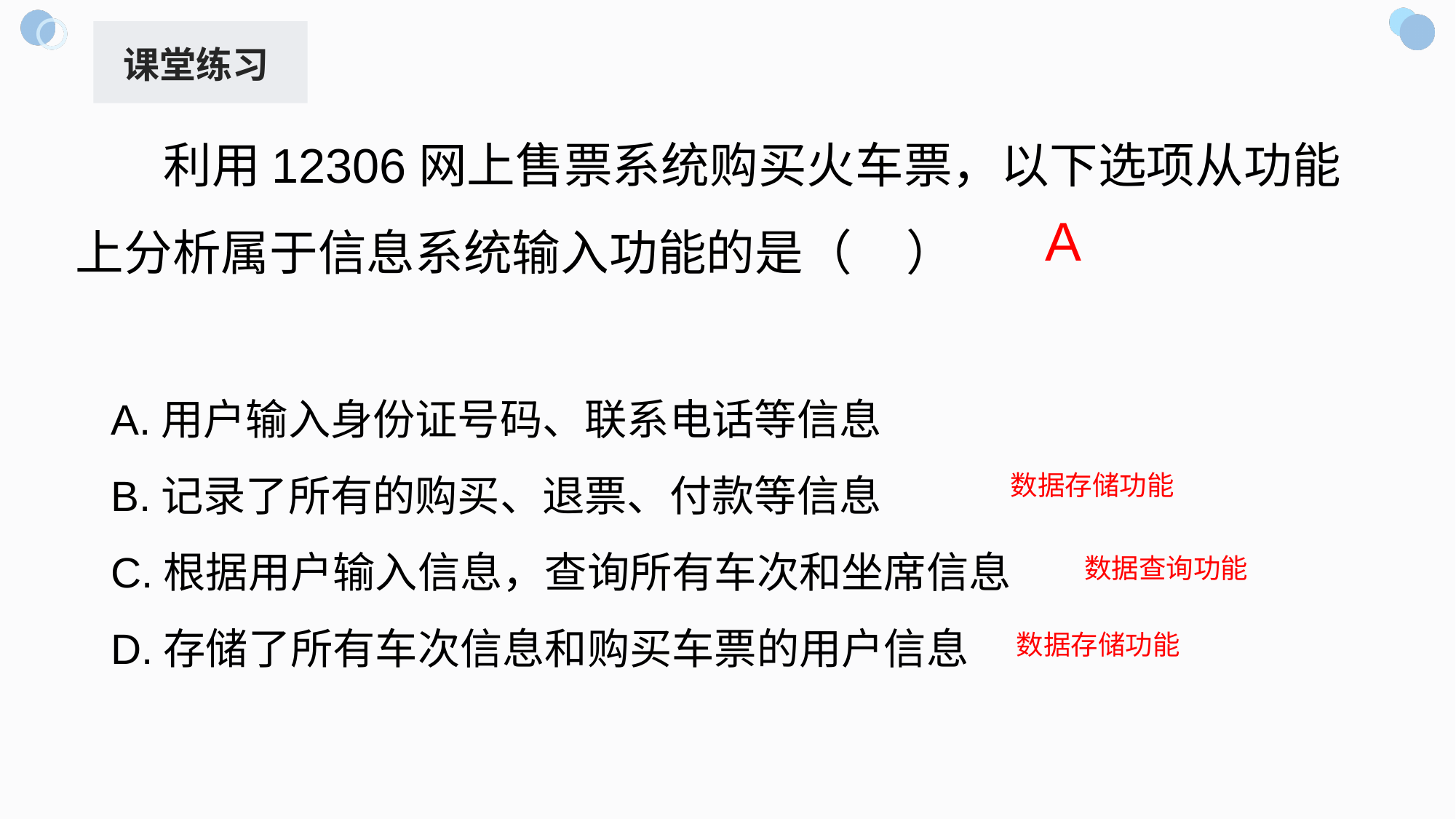

课堂练习
       利用12306网上售票系统购买火车票，以下选项从功能上分析属于信息系统输入功能的是（     ）

   A.用户输入身份证号码、联系电话等信息
   B.记录了所有的购买、退票、付款等信息
   C.根据用户输入信息，查询所有车次和坐席信息
   D.存储了所有车次信息和购买车票的用户信息
A
数据存储功能
数据查询功能
数据存储功能